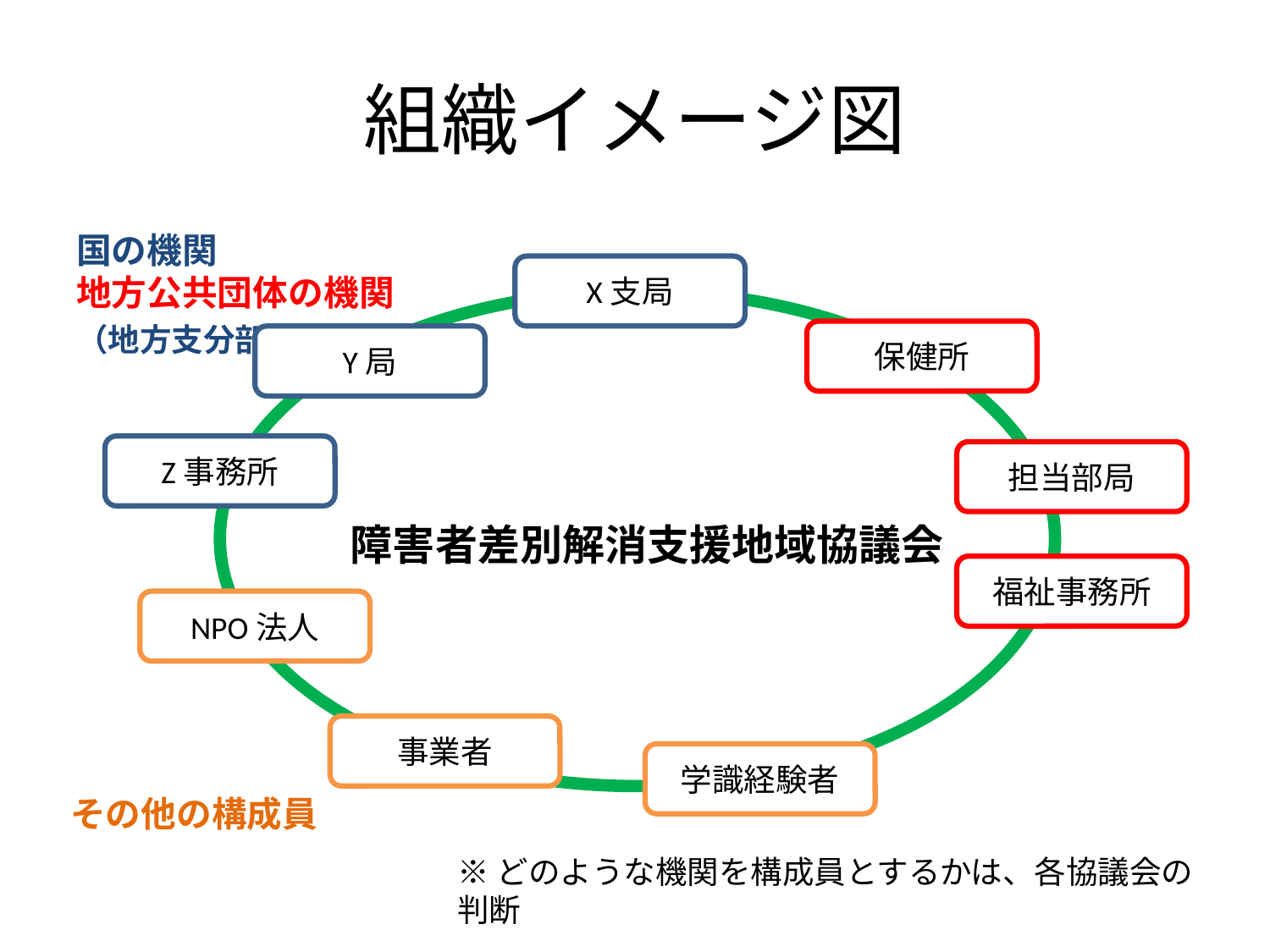

# 組織イメージ図
国の機関　　　　　　　　　　　　　　　　　　　　　　　　　　　　　　　地方公共団体の機関
（地方支分部局等）
X支局

保健所
Y局
Z事務所
担当部局
障害者差別解消支援地域協議会
福祉事務所
NPO法人
事業者
学識経験者
その他の構成員
※どのような機関を構成員とするかは、各協議会の判断